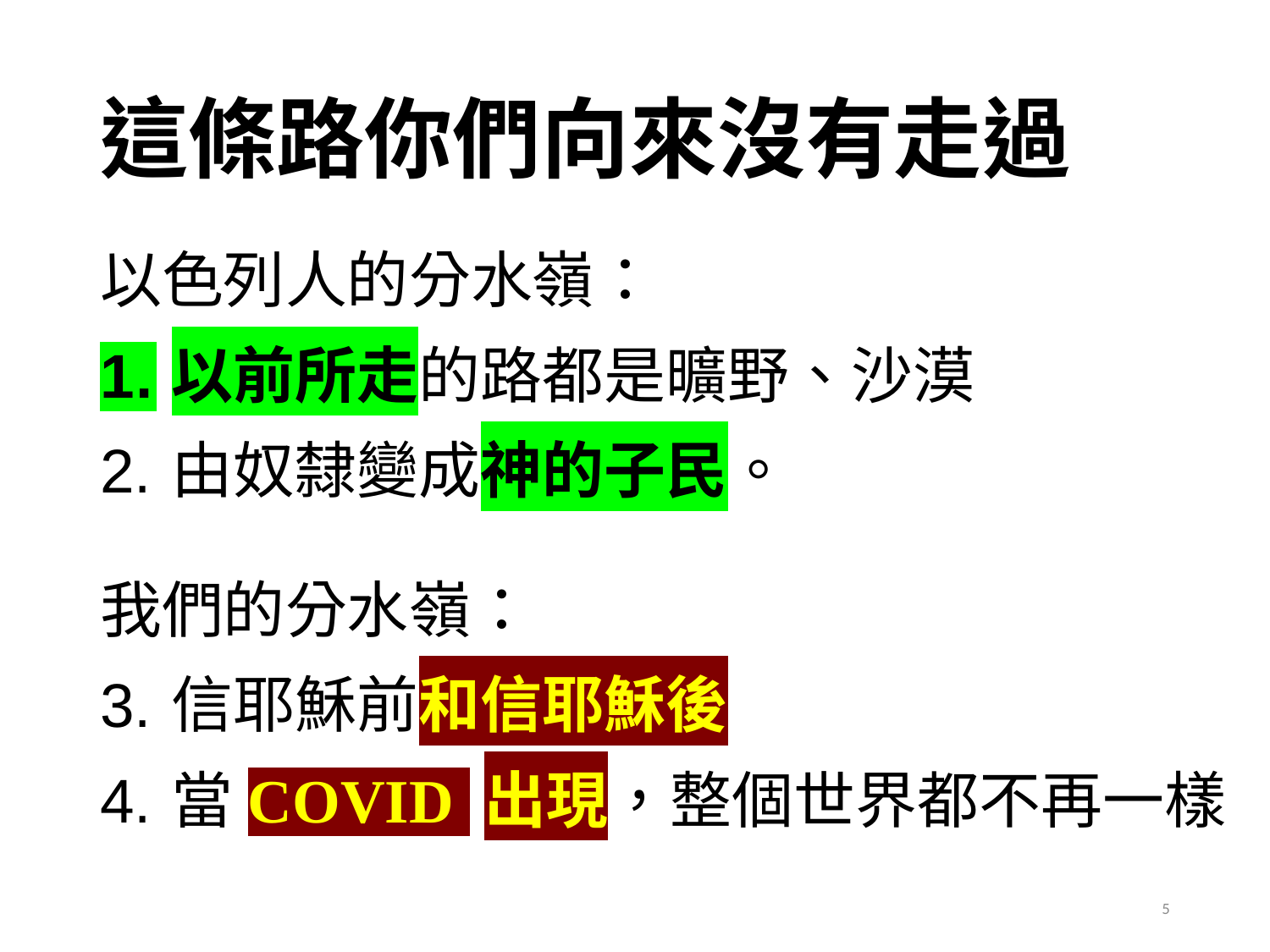

# 這條路你們向來沒有走過
以色列人的分水嶺：
以前所走的路都是曠野、沙漠
由奴隸變成神的子民。

我們的分水嶺：
信耶穌前和信耶穌後
當COVID 出現，整個世界都不再一樣

5